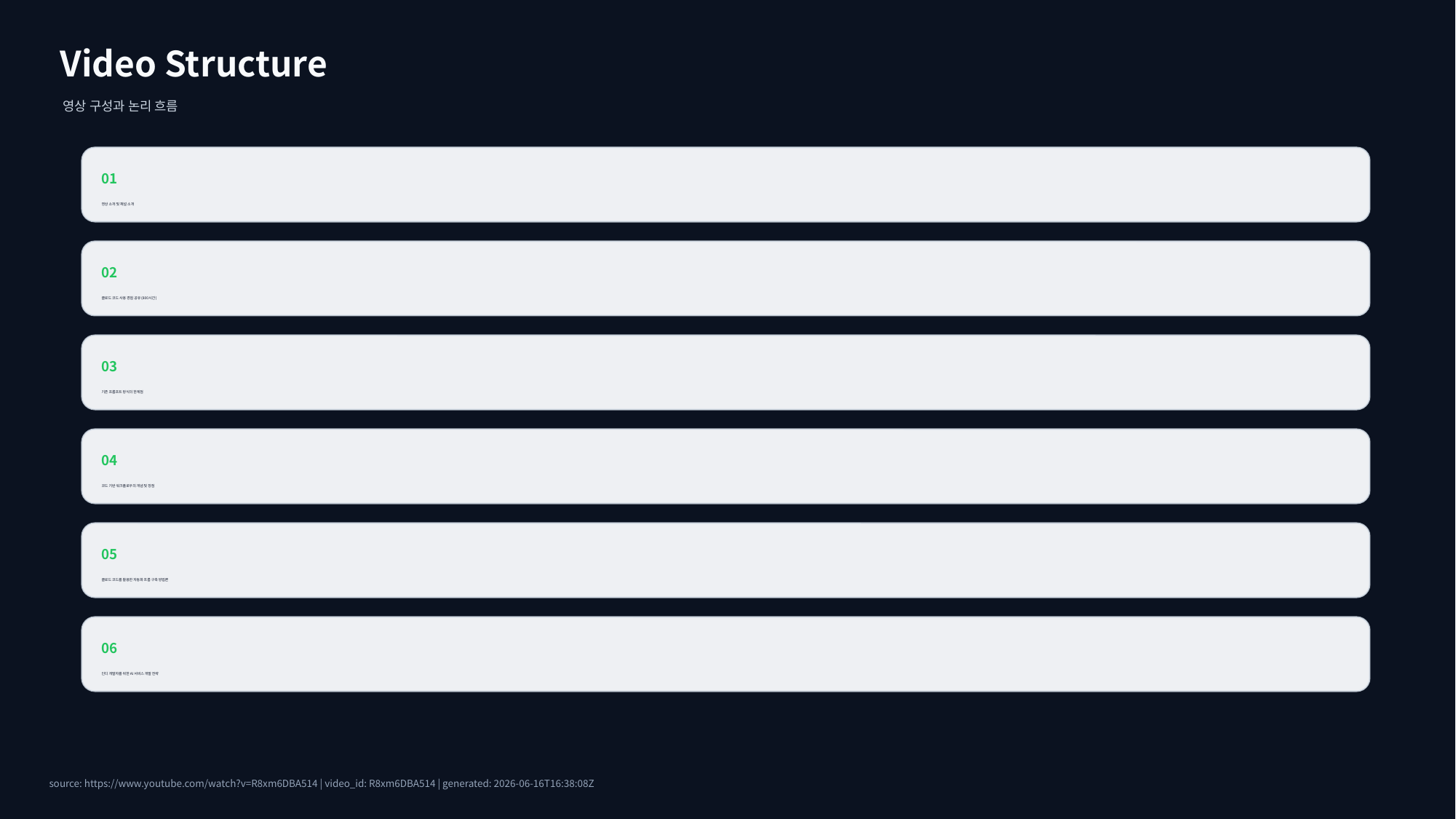

Video Structure
영상 구성과 논리 흐름

01
영상 소개 및 채널 소개

02
클로드 코드 사용 경험 공유 (800시간)

03
기존 프롬프트 방식의 한계점

04
코드 기반 워크플로우의 개념 및 장점

05
클로드 코드를 활용한 자동화 흐름 구축 방법론

06
인디 개발자를 위한 AI 서비스 개발 전략
source: https://www.youtube.com/watch?v=R8xm6DBA514 | video_id: R8xm6DBA514 | generated: 2026-06-16T16:38:08Z